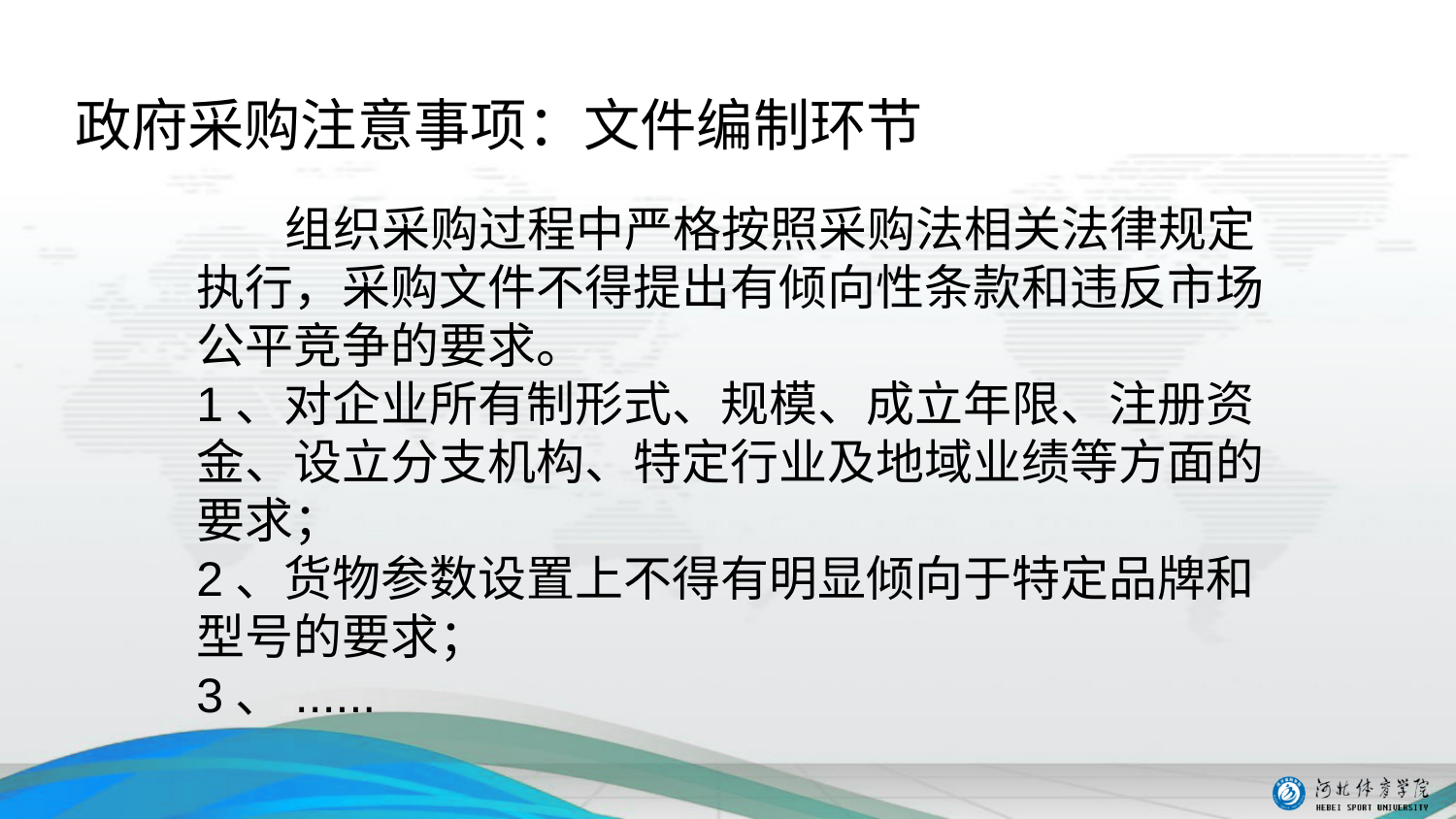

政府采购注意事项：文件编制环节
       组织采购过程中严格按照采购法相关法律规定执行，采购文件不得提出有倾向性条款和违反市场公平竞争的要求。
1、对企业所有制形式、规模、成立年限、注册资金、设立分支机构、特定行业及地域业绩等方面的要求；
2、货物参数设置上不得有明显倾向于特定品牌和型号的要求；
3、......